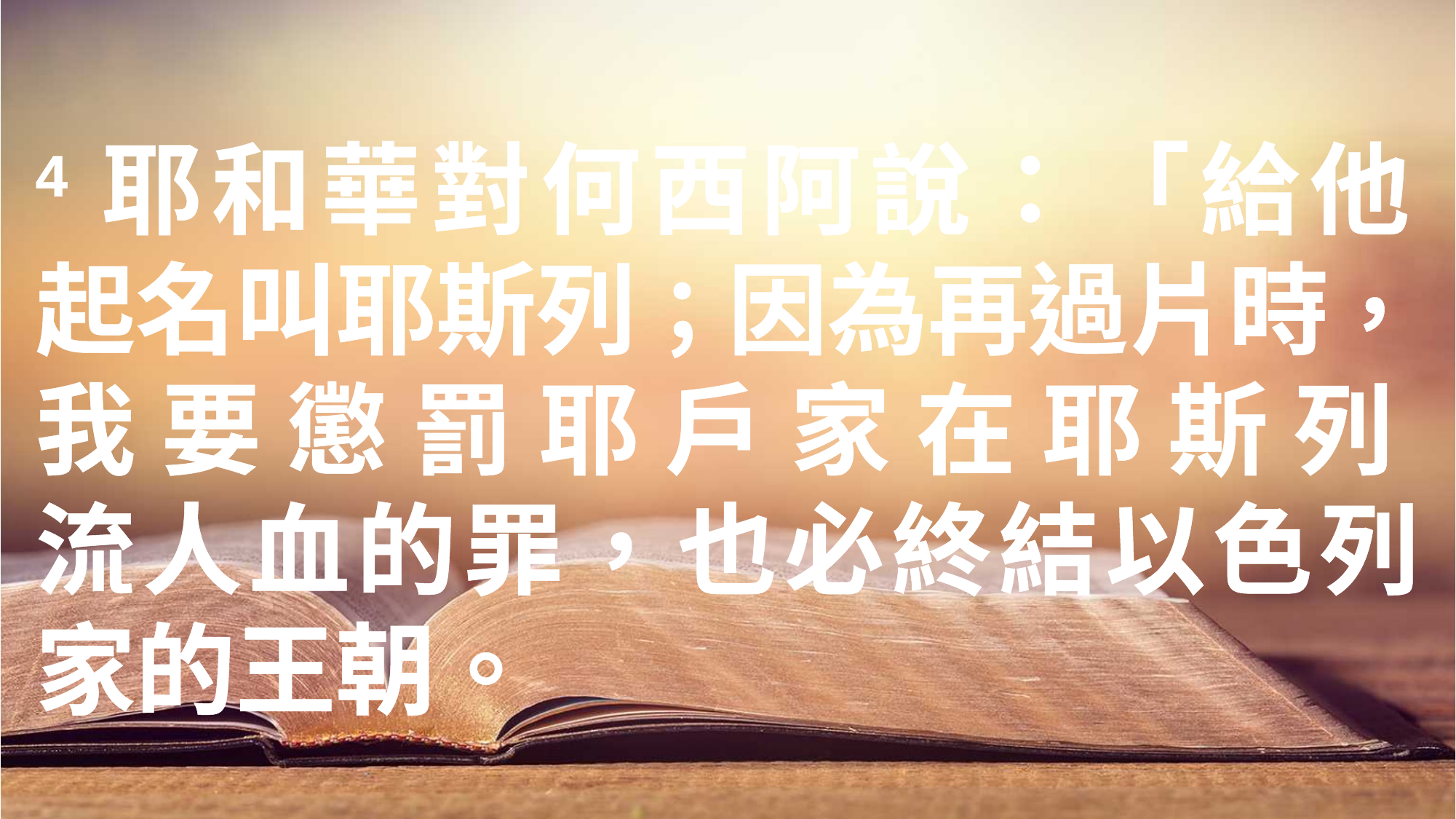

4耶和華對何西阿說：「給他
起名叫耶斯列；因為再過片時，我要懲罰耶戶家在耶斯列
流人血的罪，也必終結以色列家的王朝。